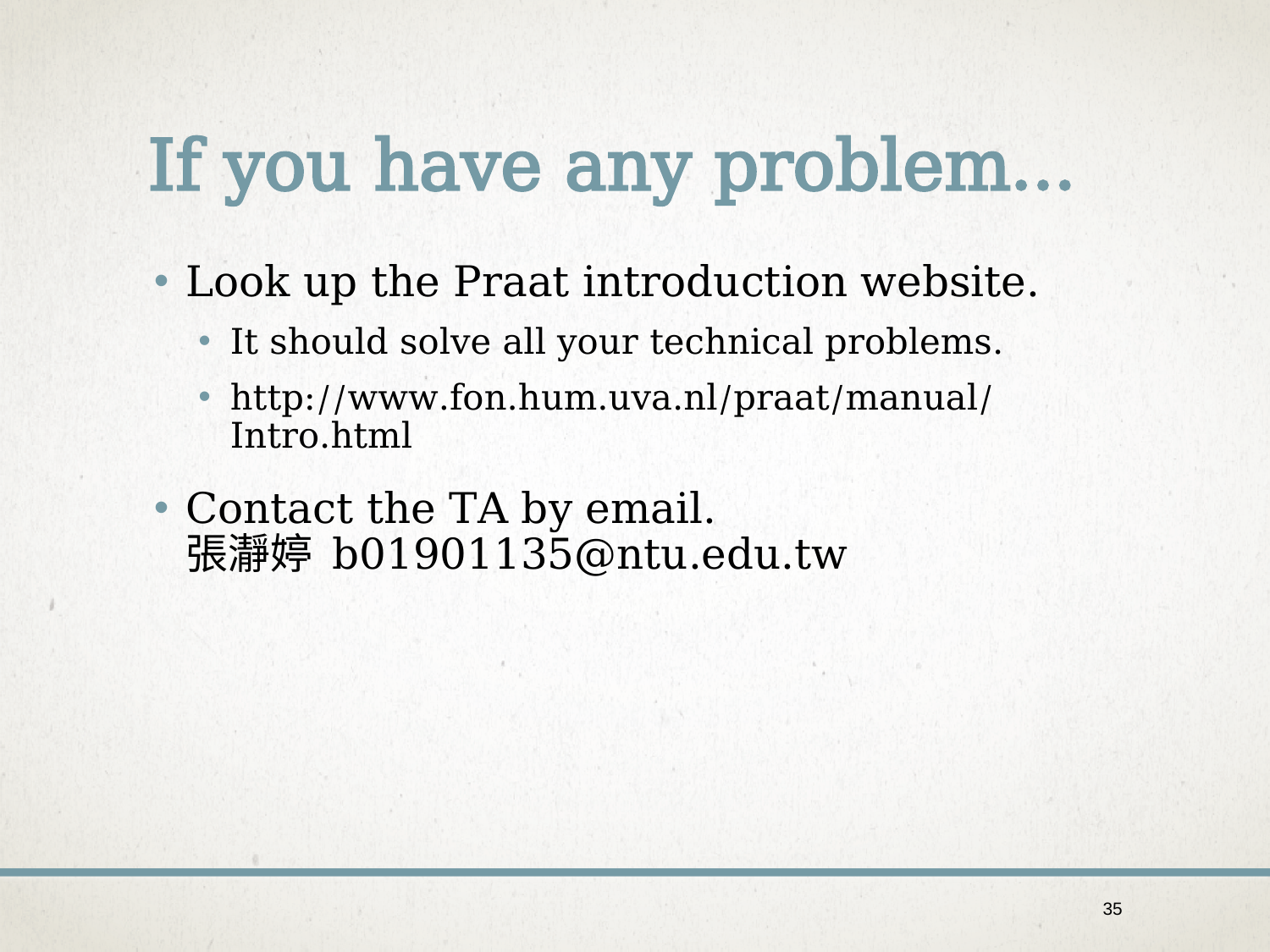

# If you have any problem…
Look up the Praat introduction website.
It should solve all your technical problems.
http://www.fon.hum.uva.nl/praat/manual/Intro.html
Contact the TA by email.
張瀞婷 b01901135@ntu.edu.tw

35